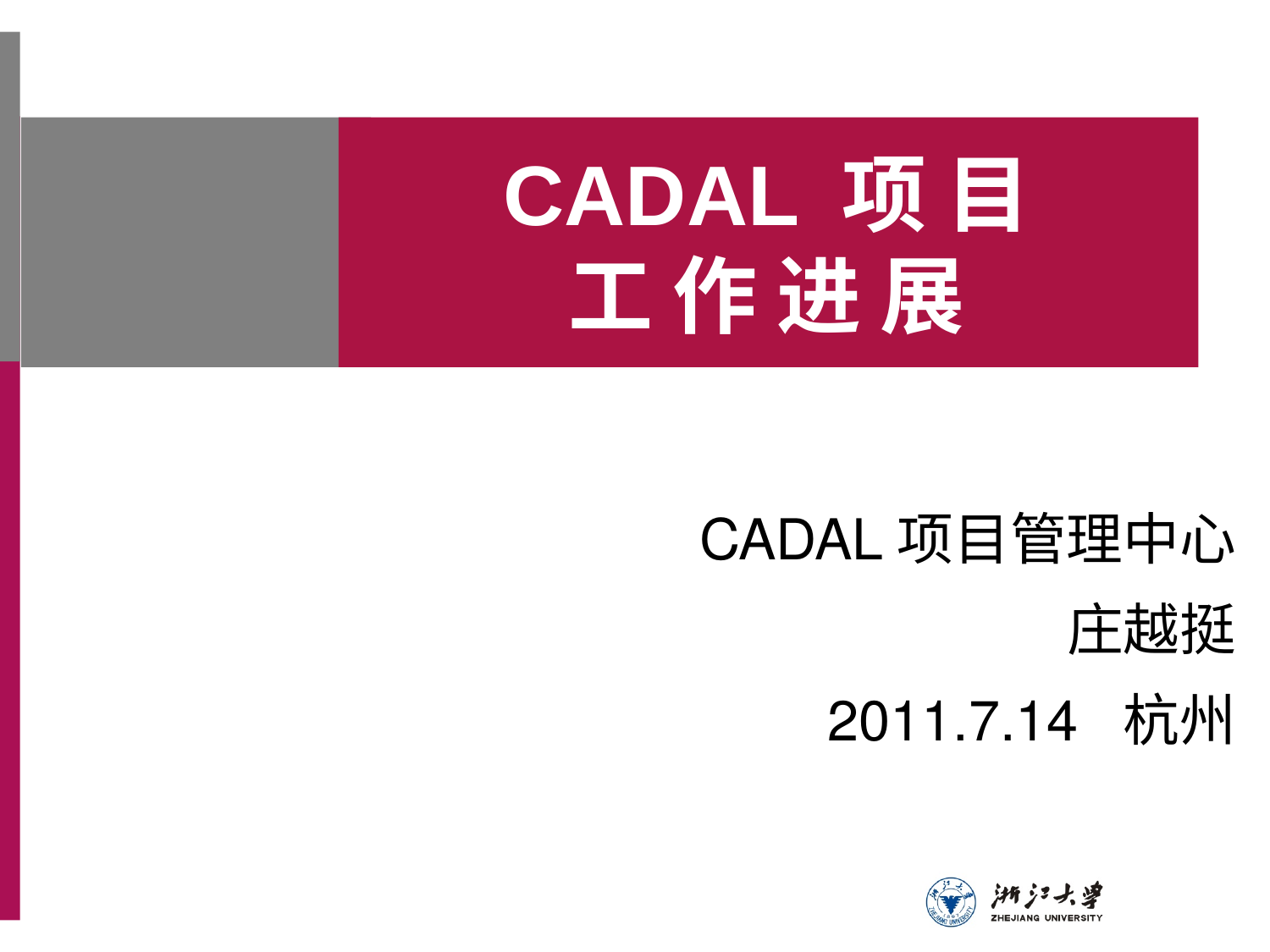

CADAL 项 目
工 作 进 展
CADAL项目管理中心
庄越挺
2011.7.14  杭州